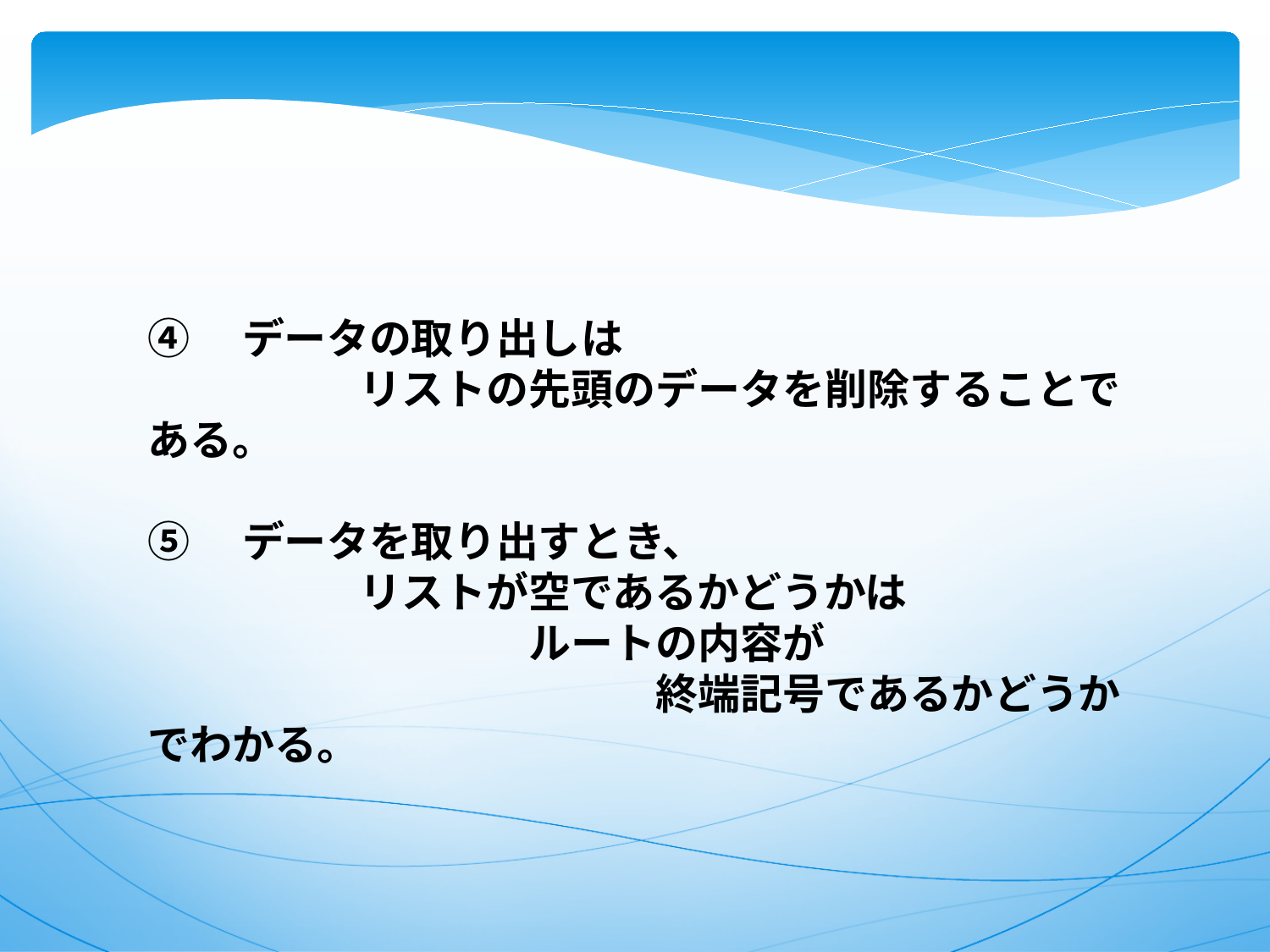

④　データの取り出しは
　　　　　リストの先頭のデータを削除することである。

⑤　データを取り出すとき、
　　　　　リストが空であるかどうかは
　　　　　　　　　ルートの内容が
　　　　　　　　　　　　終端記号であるかどうかでわかる。